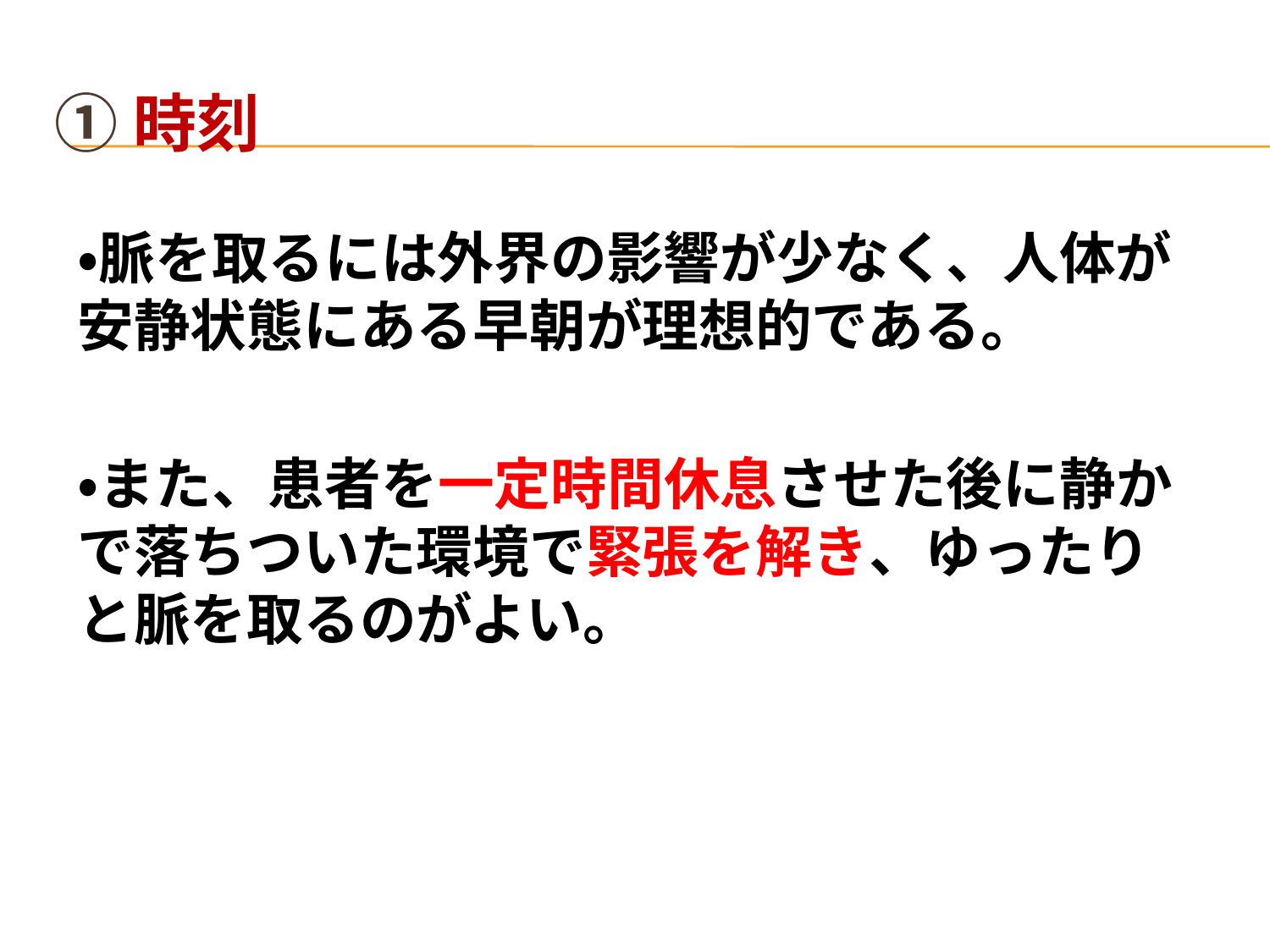

# ①時刻
・脈を取るには外界の影響が少なく、人体が安静状態にある早朝が理想的である。

・また、患者を一定時間休息させた後に静かで落ちついた環境で緊張を解き、ゆったりと脈を取るのがよい。